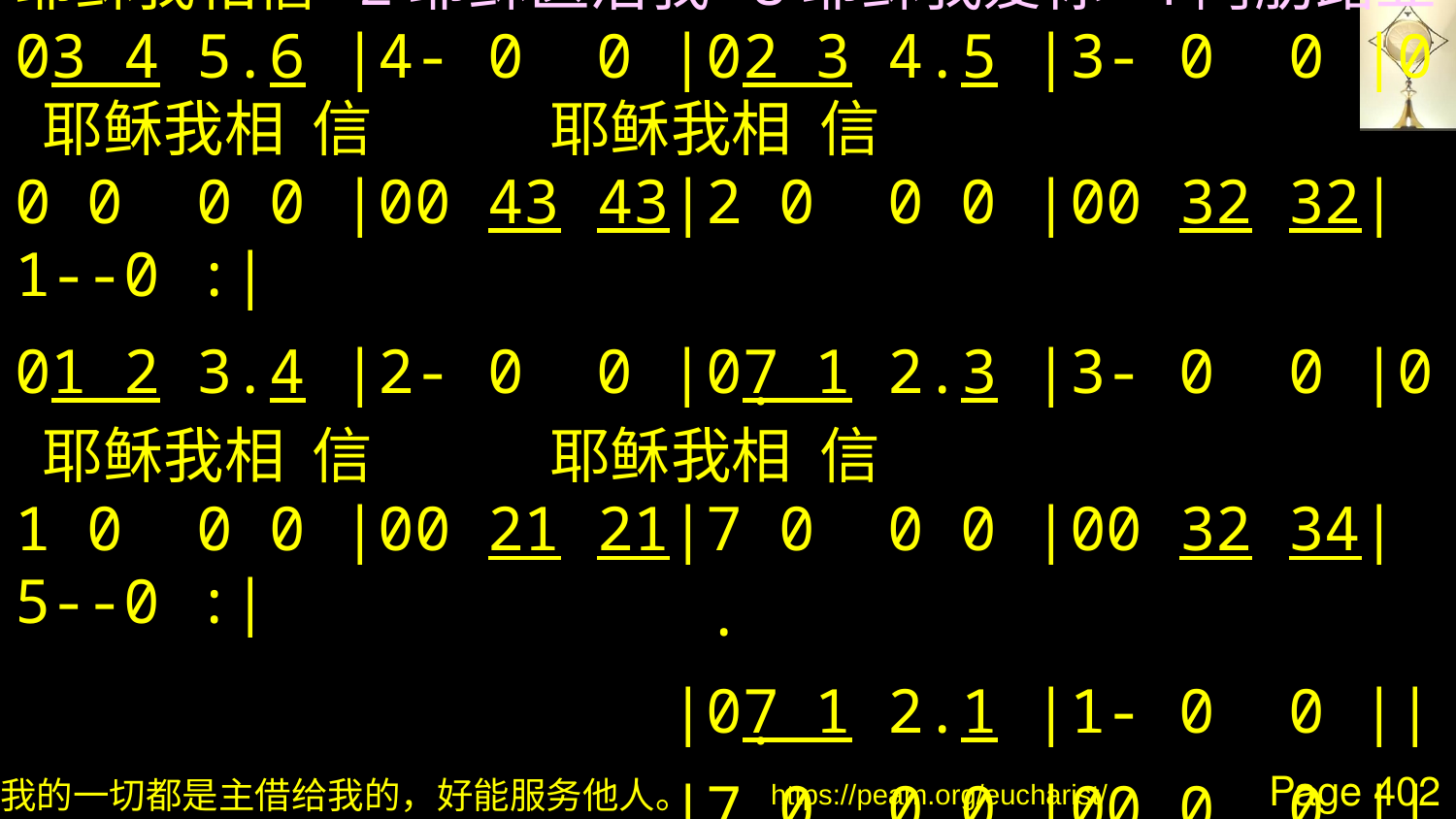

耶稣我相信  2耶稣医治我  3耶稣我爱你  4阿肋路亚
03 4 5.6 |4- 0  0 |02 3 4.5 |3- 0  0 |0
 耶稣我相  信             耶稣我相  信
0 0  0 0 |00 43 43|2 0  0 0 |00 32 32|1--0 :|

01 2 3.4 |2- 0  0 |07 1 2.3 |3- 0  0 |0
                    .
 耶稣我相  信             耶稣我相  信
1 0  0 0 |00 21 21|7 0  0 0 |00 32 34|5--0 :|
                   .

                  |07 1 2.1 |1- 0  0 ||
                    .

                  |7 0  0 0 |00 0  0 ||
                   .